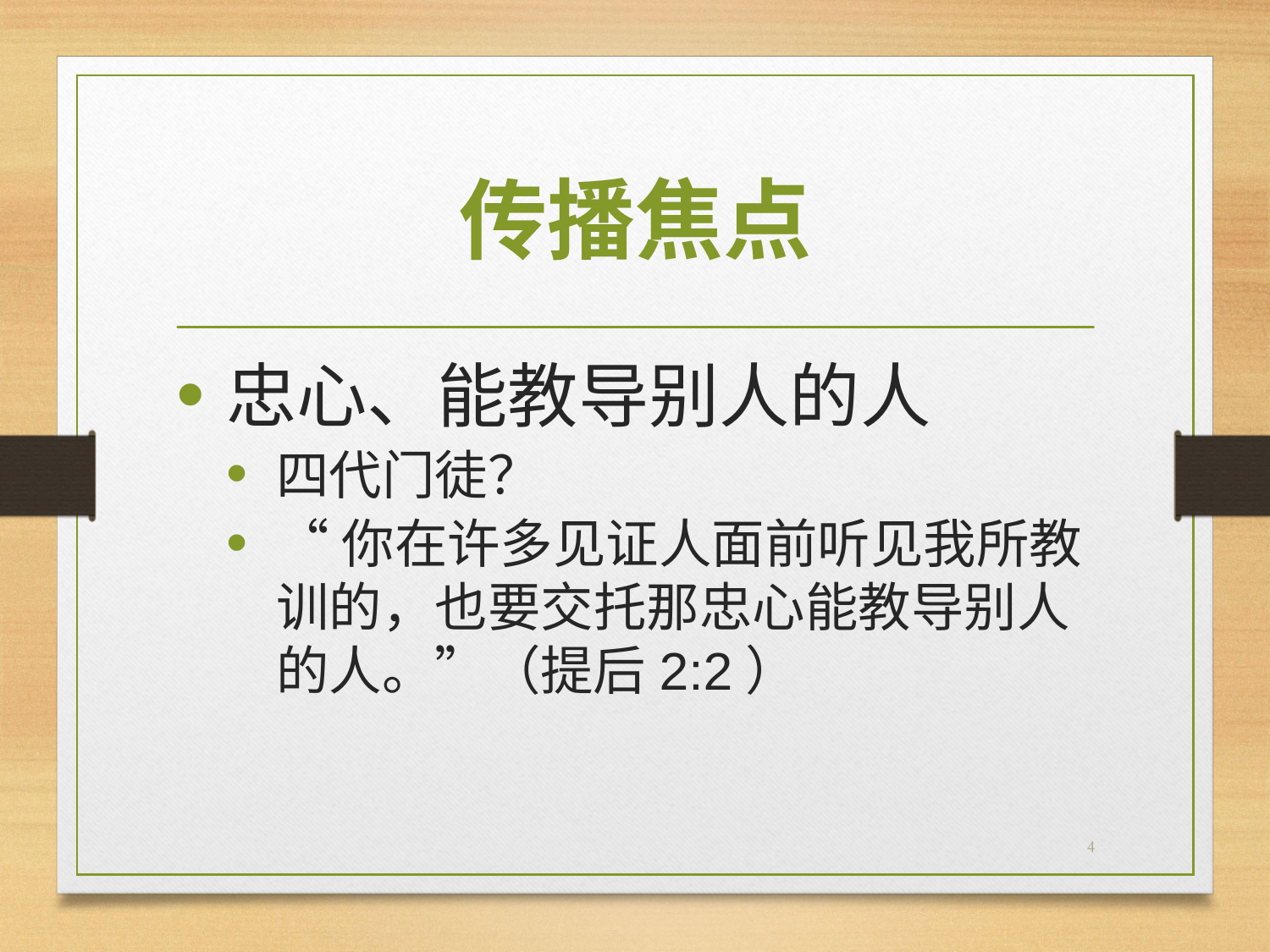

# 传播焦点
忠心、能教导别人的人
四代门徒？
“你在许多见证人面前听见我所教训的，也要交托那忠心能教导别人的人。”（提后2:2）
4